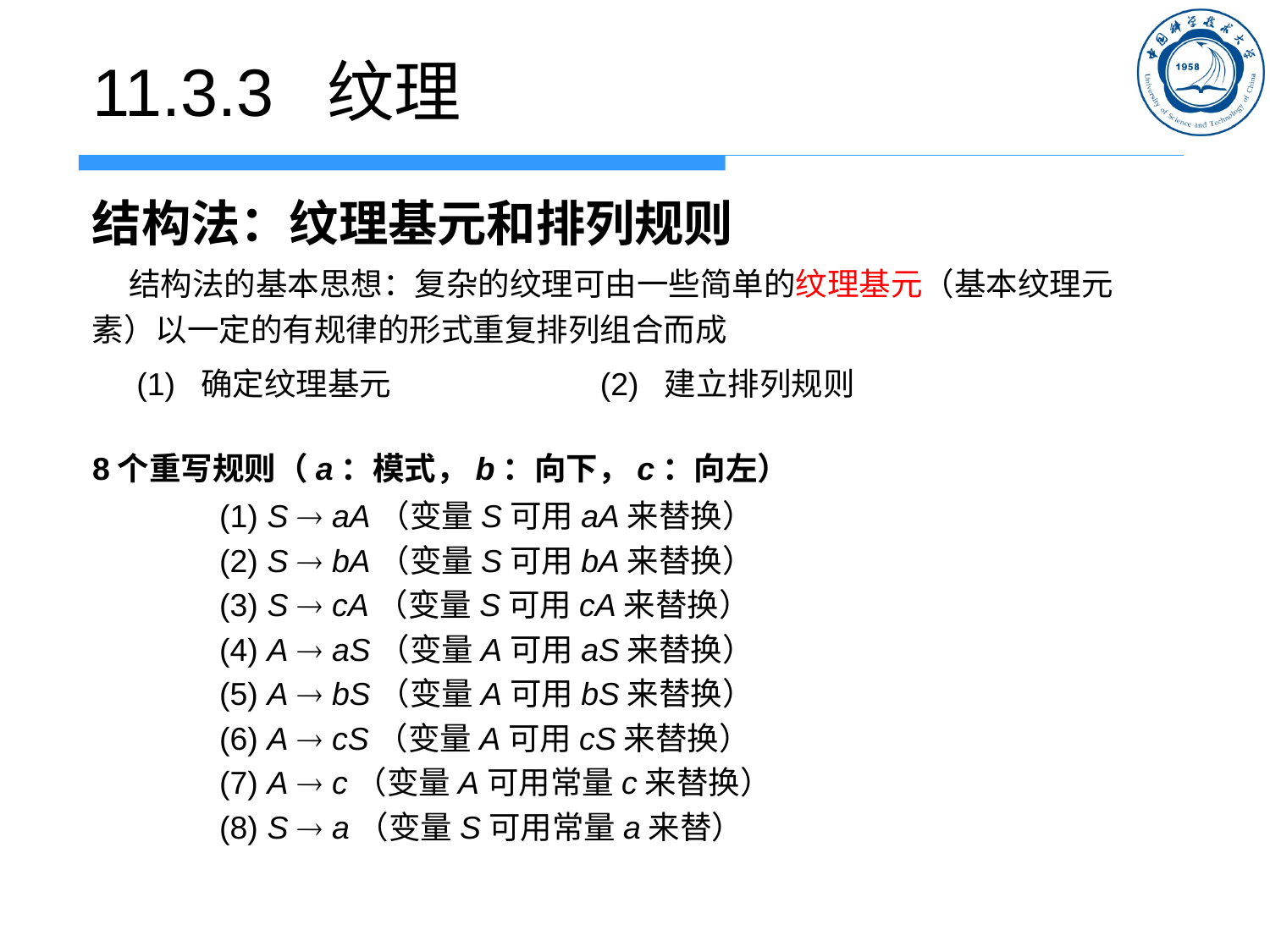

# 11.3.3  纹理
结构法：纹理基元和排列规则
    结构法的基本思想：复杂的纹理可由一些简单的纹理基元（基本纹理元素）以一定的有规律的形式重复排列组合而成
     (1)  确定纹理基元		(2)  建立排列规则

8个重写规则（a：模式，b：向下，c：向左）
	(1) S → aA（变量S可用aA来替换）
	(2) S → bA（变量S可用bA来替换）
	(3) S → cA（变量S可用cA来替换）
	(4) A → aS（变量A可用aS来替换）
	(5) A → bS（变量A可用bS来替换）
	(6) A → cS（变量A可用cS来替换）
	(7) A → c（变量A可用常量c来替换）
	(8) S → a（变量S可用常量a来替）